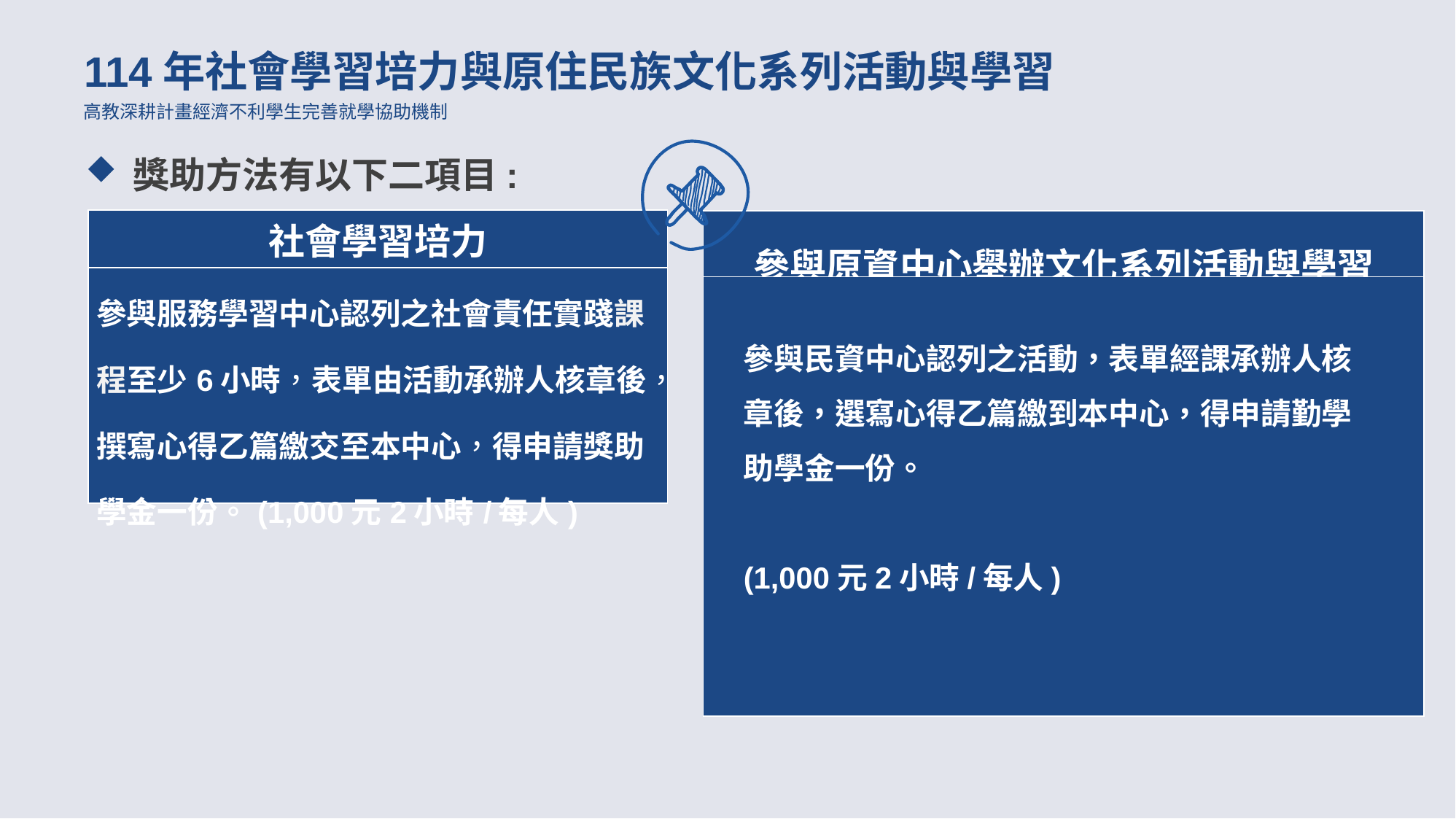

114年社會學習培力與原住民族文化系列活動與學習

高教深耕計畫經濟不利學生完善就學協助機制
獎助方法有以下二項目:

| 社會學習培力 |
| --- |
| 參與服務學習中心認列之社會責任實踐課程至少6小時，表單由活動承辦人核章後，撰寫心得乙篇繳交至本中心，得申請獎助學金一份。(1,000元2小時/每人) |
| 參與原資中心舉辦文化系列活動與學習 |
| --- |
|  |

參與民資中心認列之活動，表單經課承辦人核章後，選寫心得乙篇繳到本中心，得申請勤學助學金一份。

(1,000元2小時/每人)